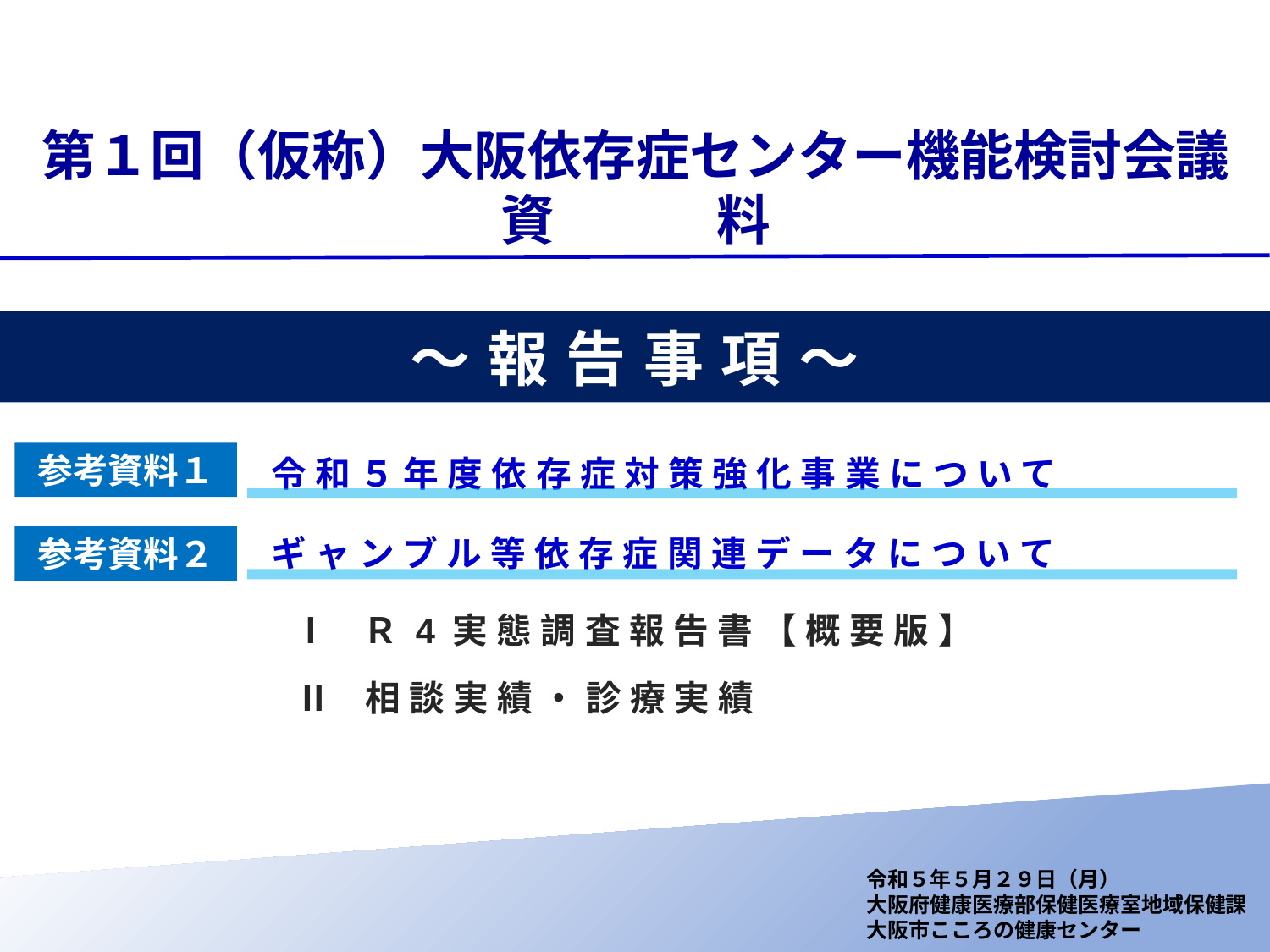

第１回（仮称）大阪依存症センター機能検討会議
資　　　料
～報告事項～
参考資料１
令和５年度依存症対策強化事業について

ギャンブル等依存症関連データについて
参考資料２

Ⅰ Ｒ4実態調査報告書【概要版】
Ⅱ 相談実績・診療実績

令和５年５月２９日（月）
大阪府健康医療部保健医療室地域保健課
大阪市こころの健康センター